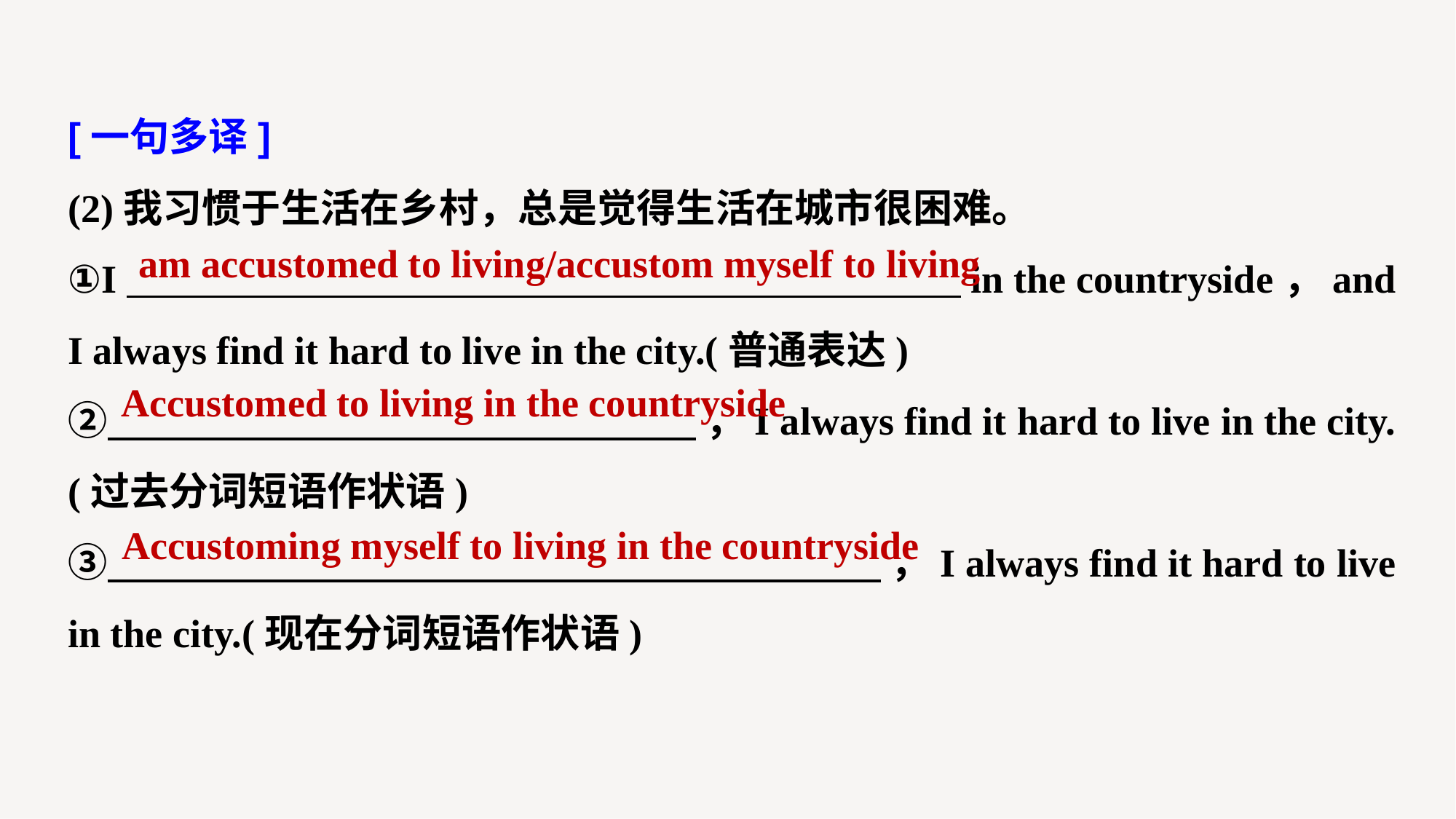

[一句多译]
(2)我习惯于生活在乡村，总是觉得生活在城市很困难。
①I                                                                                      in the countryside，and I always find it hard to live in the city.(普通表达)
②                                                               ，I always find it hard to live in the city.(过去分词短语作状语)
③                                                                                   ，I always find it hard to live in the city.(现在分词短语作状语)
am accustomed to living/accustom myself to living
Accustomed to living in the countryside
Accustoming myself to living in the countryside